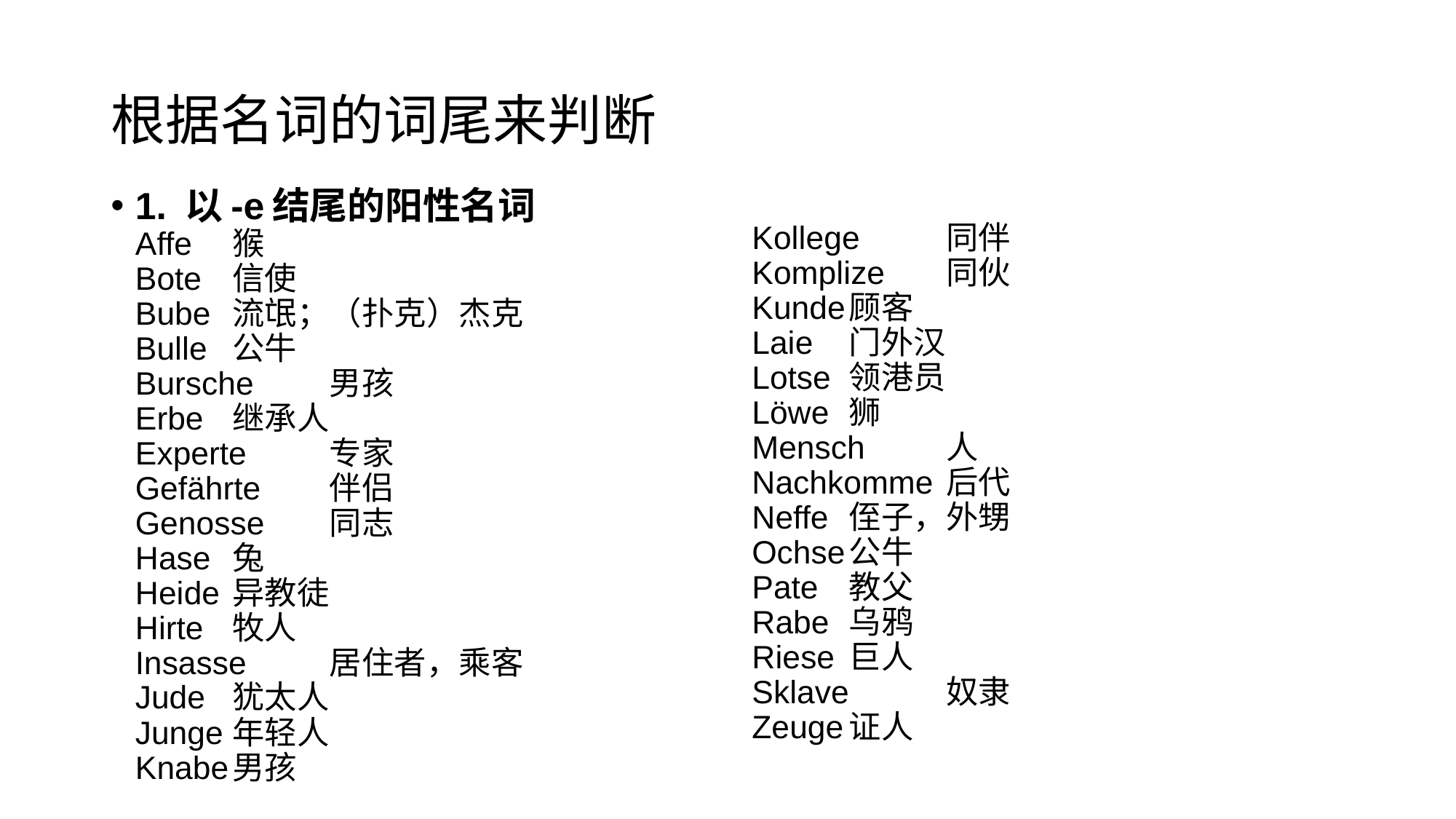

# 根据名词的词尾来判断
1. 以-e结尾的阳性名词
Affe		猴
Bote		信使
Bube		流氓；（扑克）杰克
Bulle		公牛
Bursche	男孩
Erbe		继承人
Experte	专家
Gefährte	伴侣
Genosse	同志
Hase		兔
Heide	异教徒
Hirte		牧人
Insasse	居住者，乘客
Jude		犹太人
Junge	年轻人
Knabe	男孩
Kollege		同伴
Komplize		同伙
Kunde		顾客
Laie			门外汉
Lotse		领港员
Löwe		狮
Mensch		人
Nachkomme	后代
Neffe		侄子，外甥
Ochse		公牛
Pate			教父
Rabe			乌鸦
Riese			巨人
Sklave		奴隶
Zeuge		证人